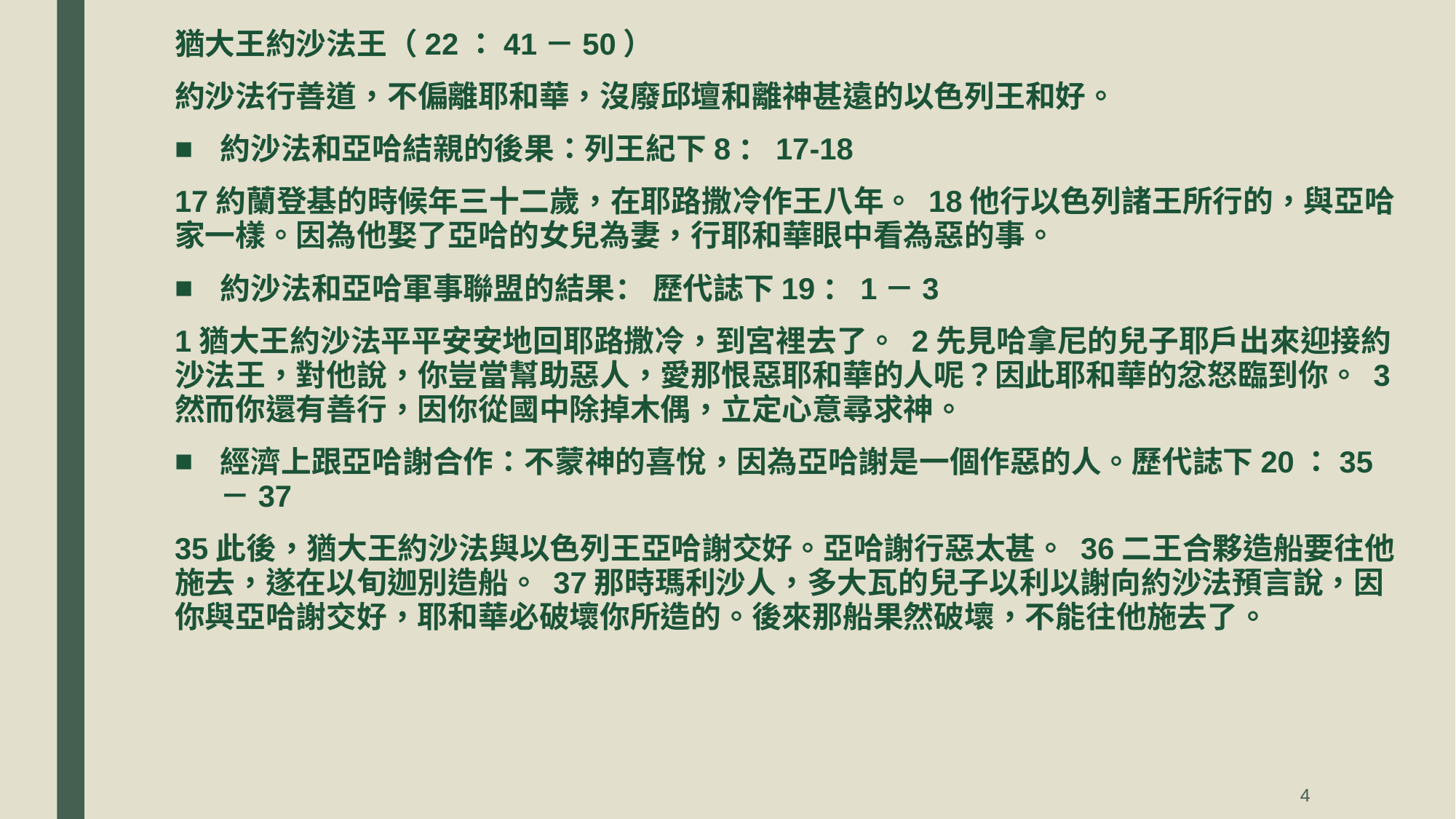

猶大王約沙法王（22：41－50）
約沙法行善道，不偏離耶和華，沒廢邱壇和離神甚遠的以色列王和好。
約沙法和亞哈結親的後果：列王紀下8：17-18
17約蘭登基的時候年三十二歲，在耶路撒冷作王八年。 18他行以色列諸王所行的，與亞哈家一樣。因為他娶了亞哈的女兒為妻，行耶和華眼中看為惡的事。
約沙法和亞哈軍事聯盟的結果： 歷代誌下19：1－3
1猶大王約沙法平平安安地回耶路撒冷，到宮裡去了。 2先見哈拿尼的兒子耶戶出來迎接約沙法王，對他說，你豈當幫助惡人，愛那恨惡耶和華的人呢？因此耶和華的忿怒臨到你。 3然而你還有善行，因你從國中除掉木偶，立定心意尋求神。
經濟上跟亞哈謝合作：不蒙神的喜悅，因為亞哈謝是一個作惡的人。歷代誌下20：35－37
35此後，猶大王約沙法與以色列王亞哈謝交好。亞哈謝行惡太甚。 36二王合夥造船要往他施去，遂在以旬迦別造船。 37那時瑪利沙人，多大瓦的兒子以利以謝向約沙法預言說，因你與亞哈謝交好，耶和華必破壞你所造的。後來那船果然破壞，不能往他施去了。

4